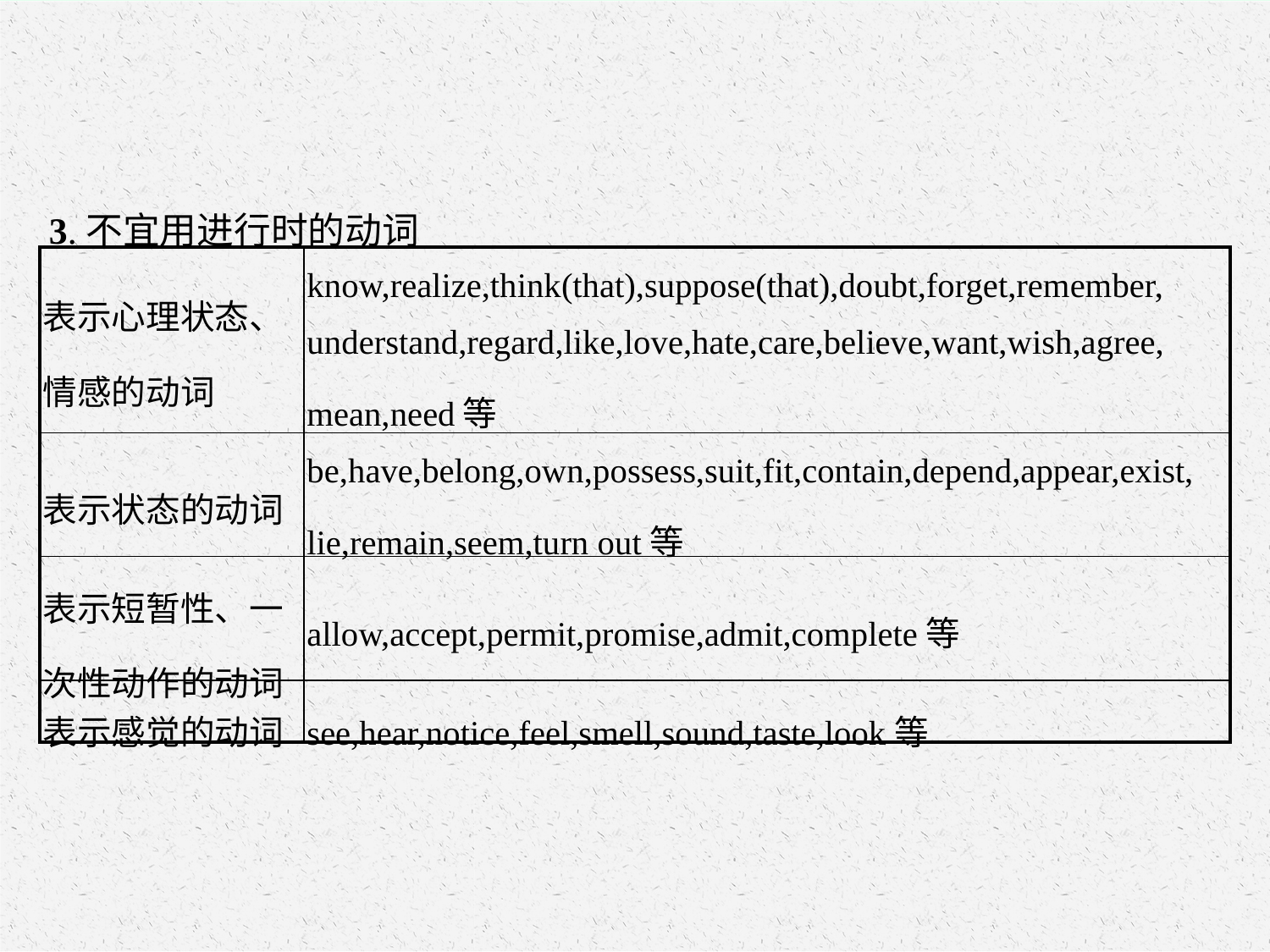

3.不宜用进行时的动词
| 表示心理状态、情感的动词 | know,realize,think(that),suppose(that),doubt,forget,remember, understand,regard,like,love,hate,care,believe,want,wish,agree, mean,need等 |
| --- | --- |
| 表示状态的动词 | be,have,belong,own,possess,suit,fit,contain,depend,appear,exist, lie,remain,seem,turn out等 |
| 表示短暂性、一次性动作的动词 | allow,accept,permit,promise,admit,complete等 |
| 表示感觉的动词 | see,hear,notice,feel,smell,sound,taste,look等 |